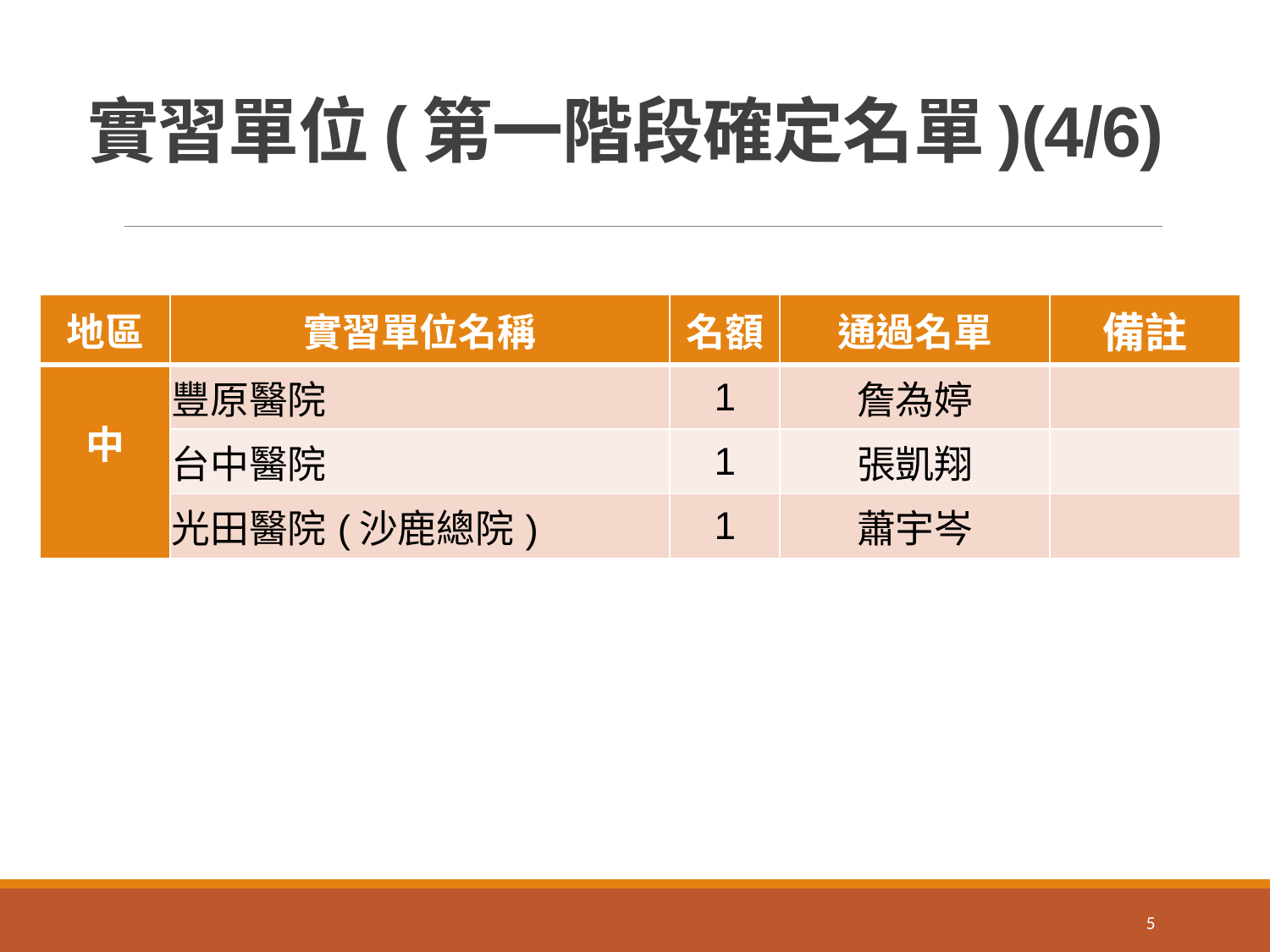

# 實習單位(第一階段確定名單)(4/6)

| 地區 | 實習單位名稱 | 名額 | 通過名單 | 備註 |
| --- | --- | --- | --- | --- |
| 中 | 豐原醫院 | 1 | 詹為婷 |  |
|  | 台中醫院 | 1 | 張凱翔 |  |
|  | 光田醫院(沙鹿總院) | 1 | 蕭宇岑 |  |
5